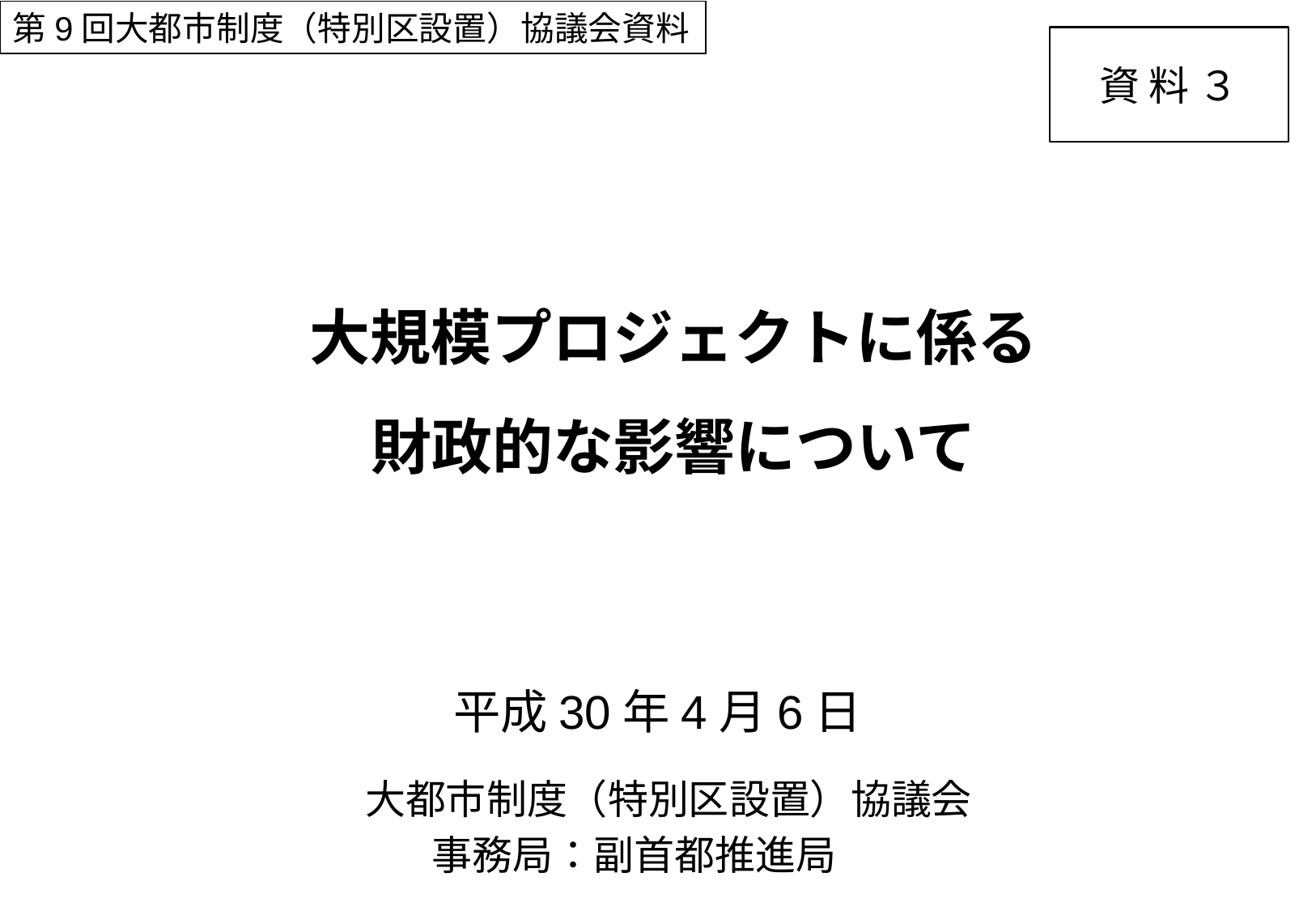

第9回大都市制度（特別区設置）協議会資料
資 料 ３
大規模プロジェクトに係る
財政的な影響について

平成30年4月6日

 大都市制度（特別区設置）協議会
事務局：副首都推進局